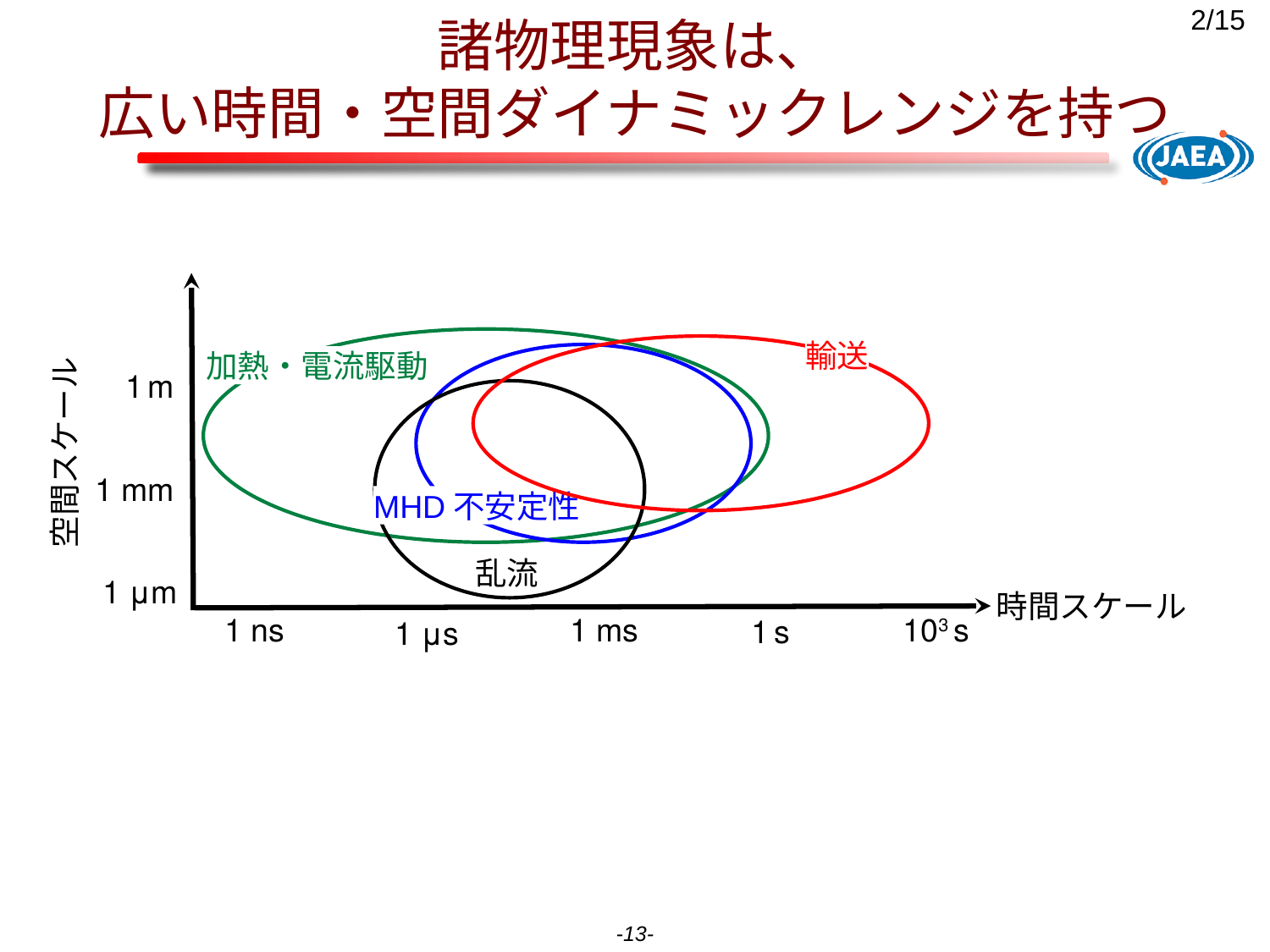

2/15
# 諸物理現象は、 広い時間・空間ダイナミックレンジを持つ

輸送

加熱・電流駆動
1 m

空間スケール
1 mm
MHD不安定性
乱流
1 μm
時間スケール

1 ns
1 ms
103 s
1 s
1 μs